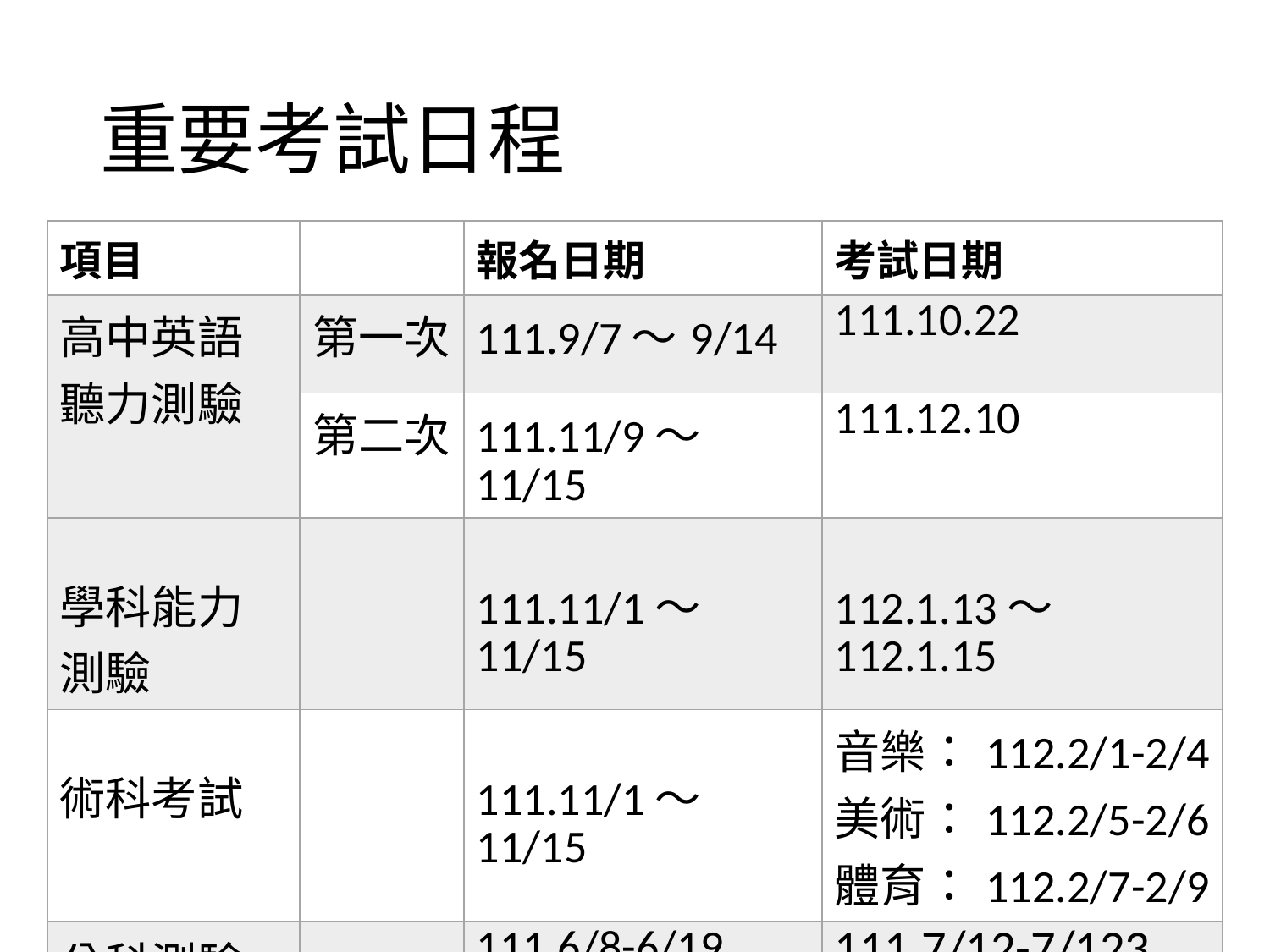

# 重要考試日程
| 項目 |  | 報名日期 | 考試日期 |
| --- | --- | --- | --- |
| 高中英語 聽力測驗 | 第一次 | 111.9/7～9/14 | 111.10.22 |
|  | 第二次 | 111.11/9～11/15 | 111.12.10 |
| 學科能力測驗 |  | 111.11/1～11/15 | 112.1.13～112.1.15 |
| 術科考試 |  | 111.11/1～11/15 | 音樂：112.2/1-2/4 美術：112.2/5-2/6 體育：112.2/7-2/9 |
| 分科測驗 |  | 111.6/8-6/19 | 111.7/12-7/123 |